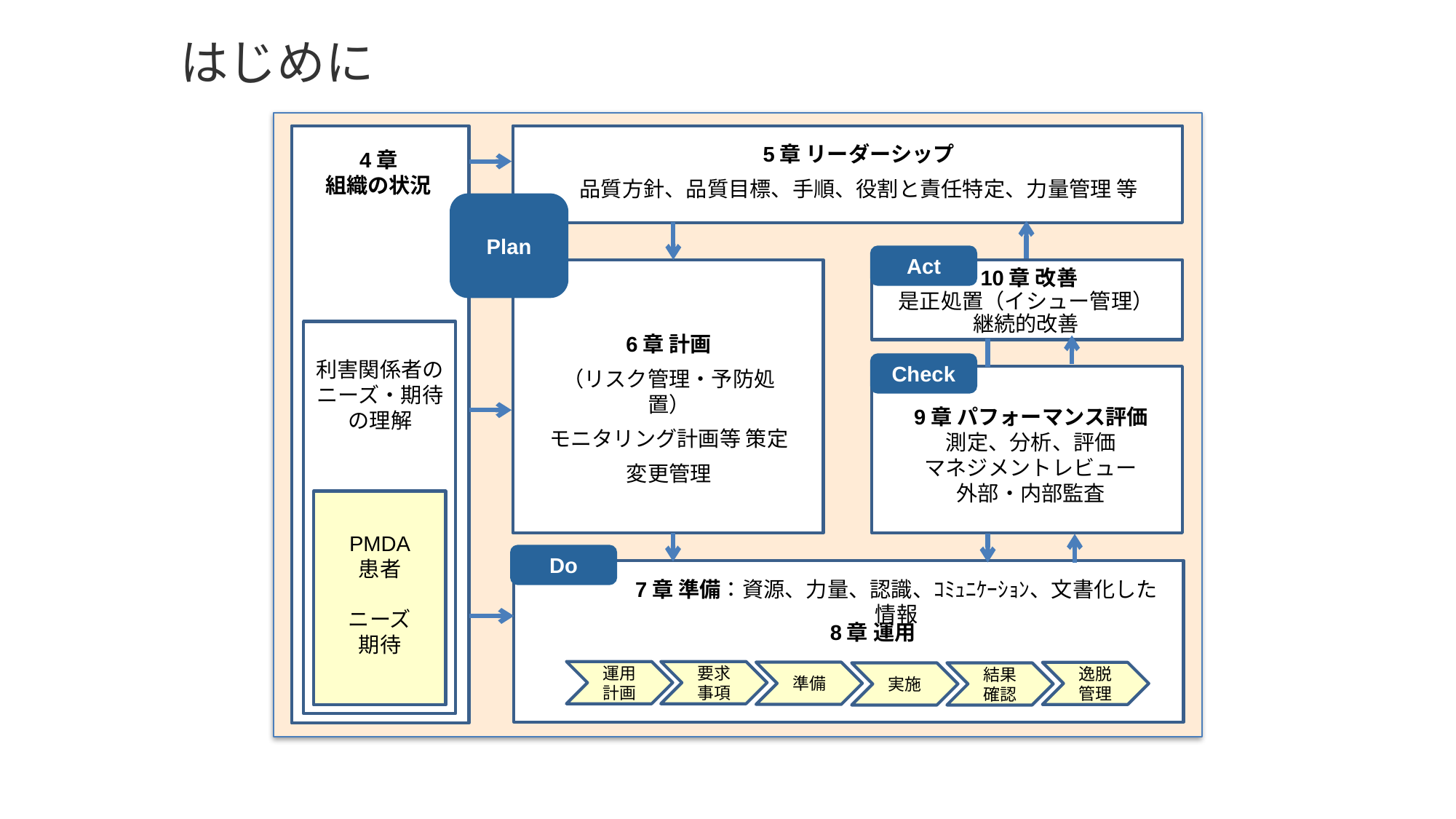

はじめに

4章
組織の状況

5章 リーダーシップ
品質方針、品質目標、手順、役割と責任特定、力量管理 等
Plan
Act
 10章 改善
是正処置（イシュー管理）
継続的改善

6章 計画
（リスク管理・予防処置）
モニタリング計画等 策定
変更管理

利害関係者の
ニーズ・期待
の理解
Check

9章 パフォーマンス評価
測定、分析、評価
マネジメントレビュー
外部・内部監査

PMDA
患者

ニーズ
期待
Do

7章 準備：資源、力量、認識、ｺﾐｭﾆｹｰｼｮﾝ、文書化した情報
8章 運用
運用計画
要求事項
準備
逸脱
管理
結果
確認
実施